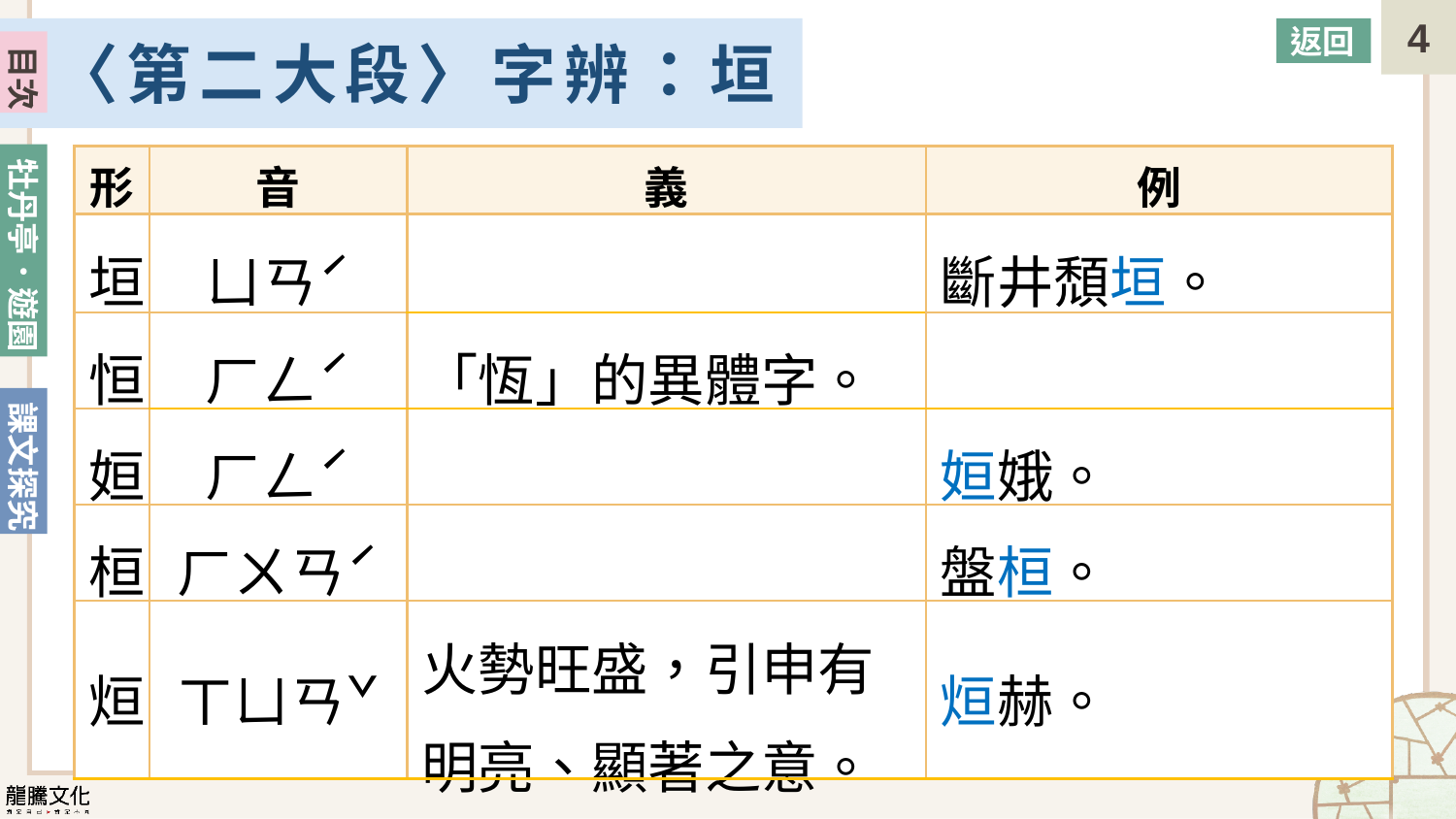

返回
〈第二大段〉字辨：垣
目次
| 形 | 音 | 義 | 例 |
| --- | --- | --- | --- |
| 垣 | ㄩㄢˊ |  | 斷井頹垣。 |
| 恒 | ㄏㄥˊ | 「恆」的異體字。 |  |
| 姮 | ㄏㄥˊ |  | 姮娥。 |
| 桓 | ㄏㄨㄢˊ |  | 盤桓。 |
| 烜 | ㄒㄩㄢˇ | 火勢旺盛，引申有明亮、顯著之意。 | 烜赫。 |